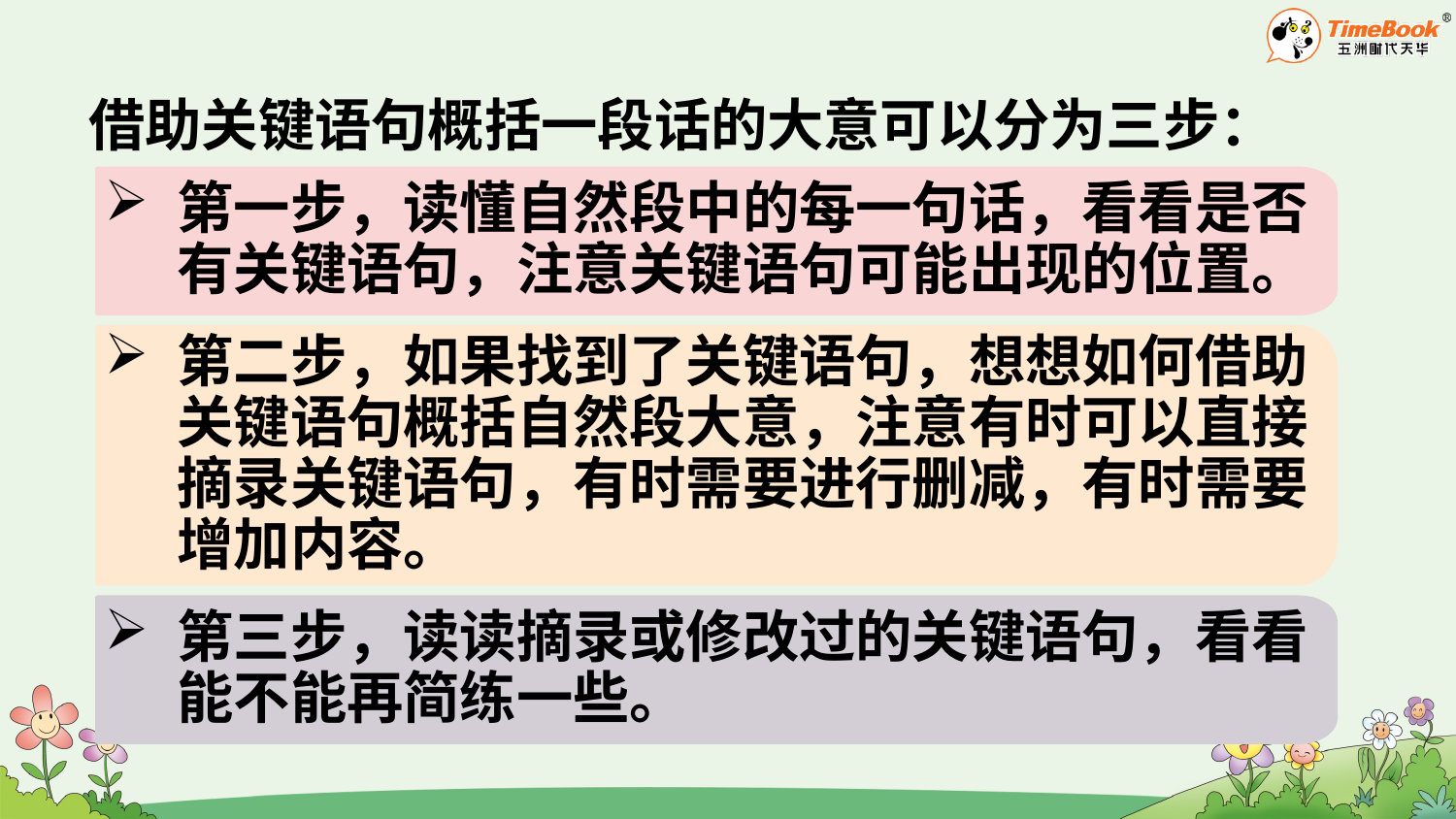

借助关键语句概括一段话的大意可以分为三步：
第一步，读懂自然段中的每一句话，看看是否有关键语句，注意关键语句可能出现的位置。
第二步，如果找到了关键语句，想想如何借助关键语句概括自然段大意，注意有时可以直接摘录关键语句，有时需要进行删减，有时需要增加内容。
第三步，读读摘录或修改过的关键语句，看看能不能再简练一些。